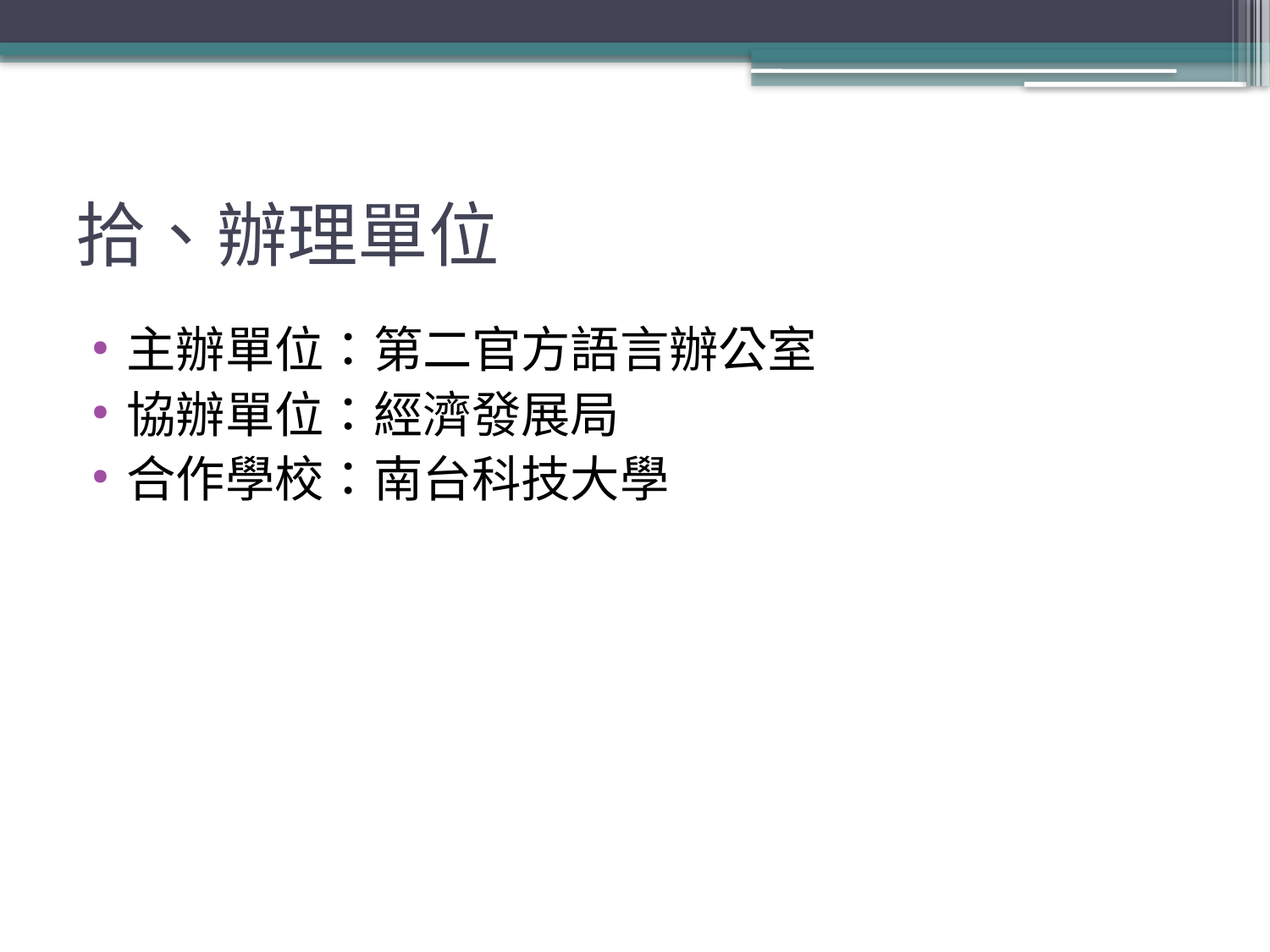

# 拾、辦理單位
主辦單位：第二官方語言辦公室
協辦單位：經濟發展局
合作學校：南台科技大學